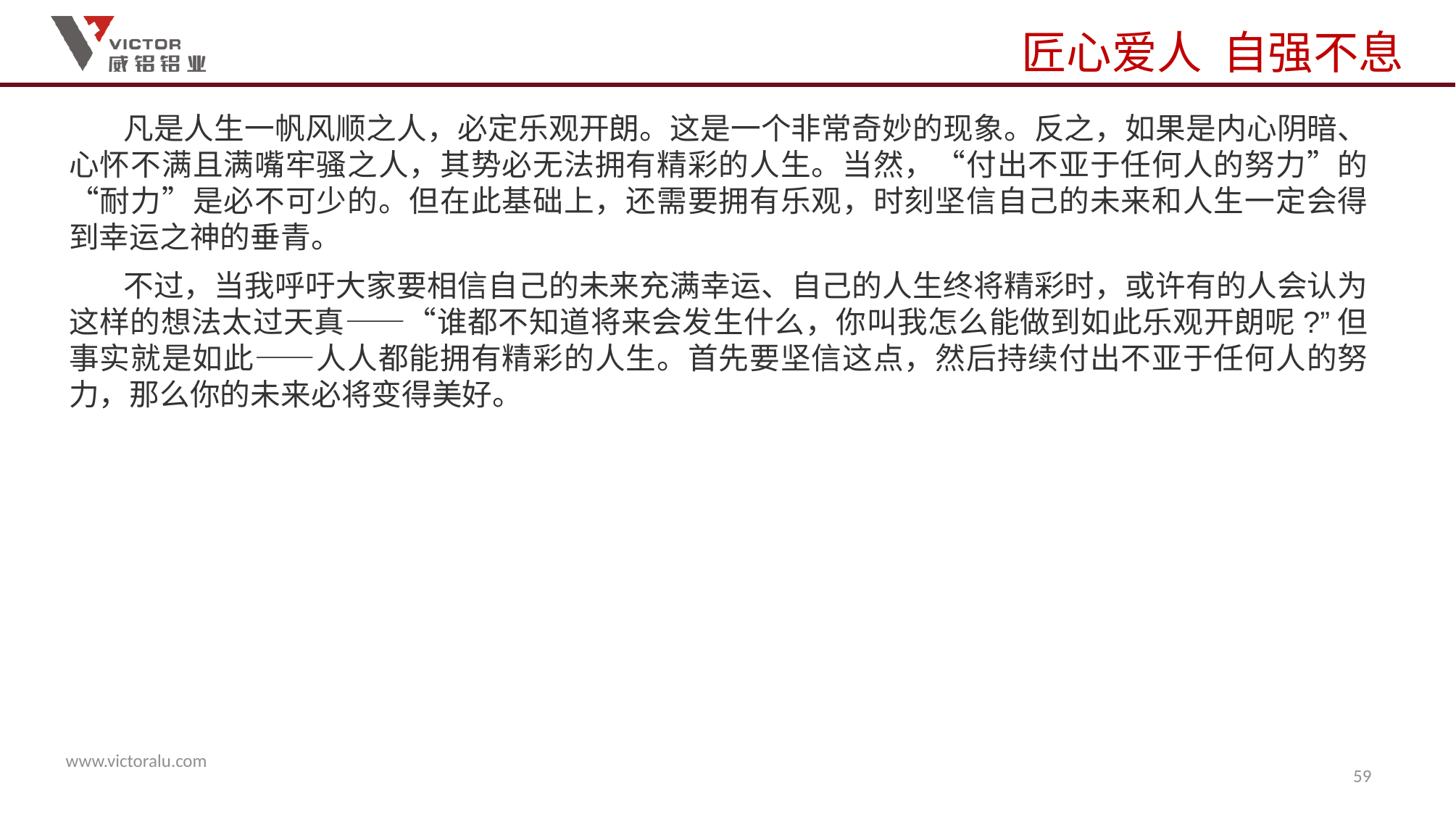

凡是人生一帆风顺之人，必定乐观开朗。这是一个非常奇妙的现象。反之，如果是内心阴暗、心怀不满且满嘴牢骚之人，其势必无法拥有精彩的人生。当然，“付出不亚于任何人的努力”的“耐力”是必不可少的。但在此基础上，还需要拥有乐观，时刻坚信自己的未来和人生一定会得到幸运之神的垂青。
不过，当我呼吁大家要相信自己的未来充满幸运、自己的人生终将精彩时，或许有的人会认为这样的想法太过天真——“谁都不知道将来会发生什么，你叫我怎么能做到如此乐观开朗呢?”但事实就是如此——人人都能拥有精彩的人生。首先要坚信这点，然后持续付出不亚于任何人的努力，那么你的未来必将变得美好。
59